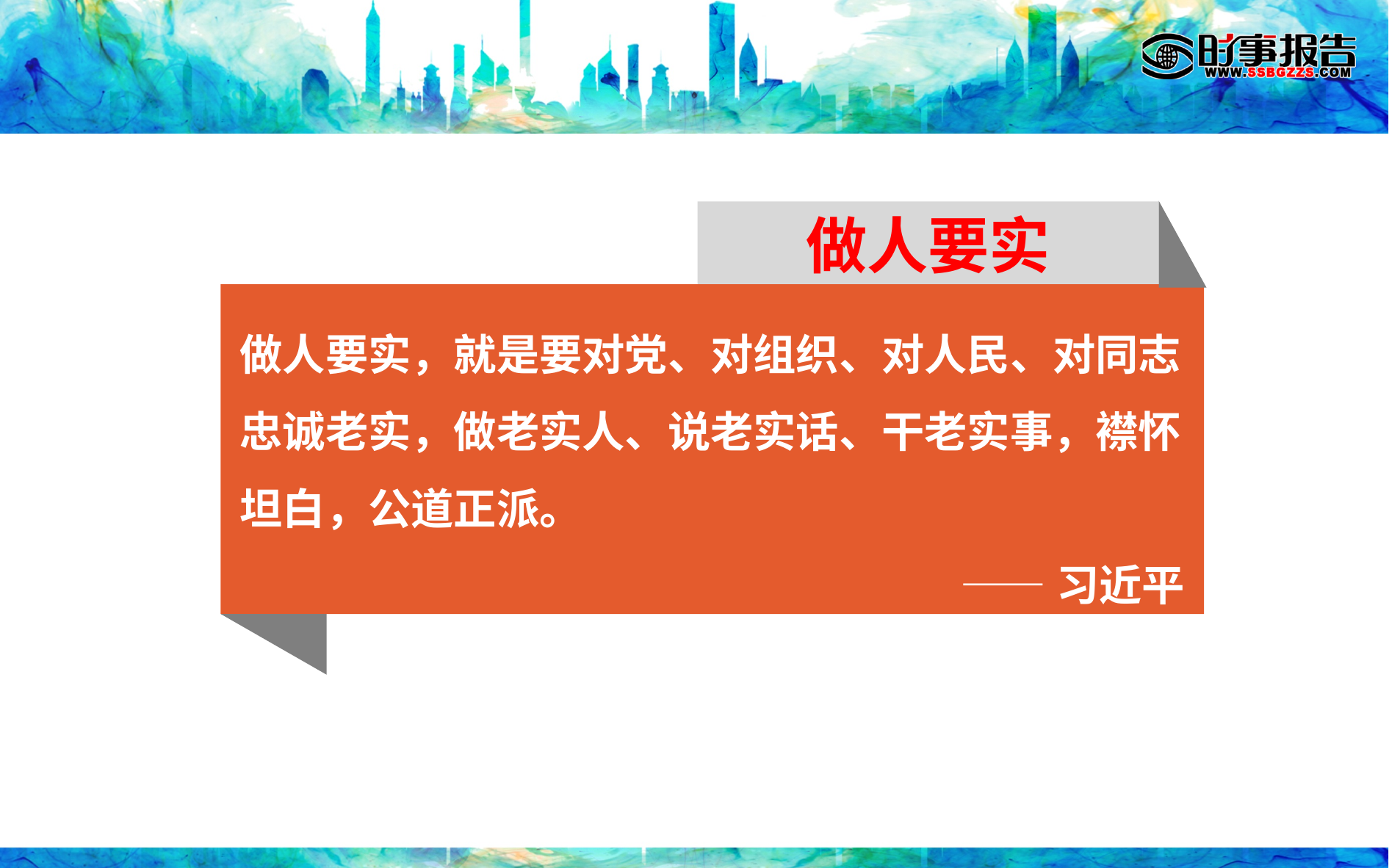

做人要实
做人要实，就是要对党、对组织、对人民、对同志忠诚老实，做老实人、说老实话、干老实事，襟怀坦白，公道正派。
——习近平